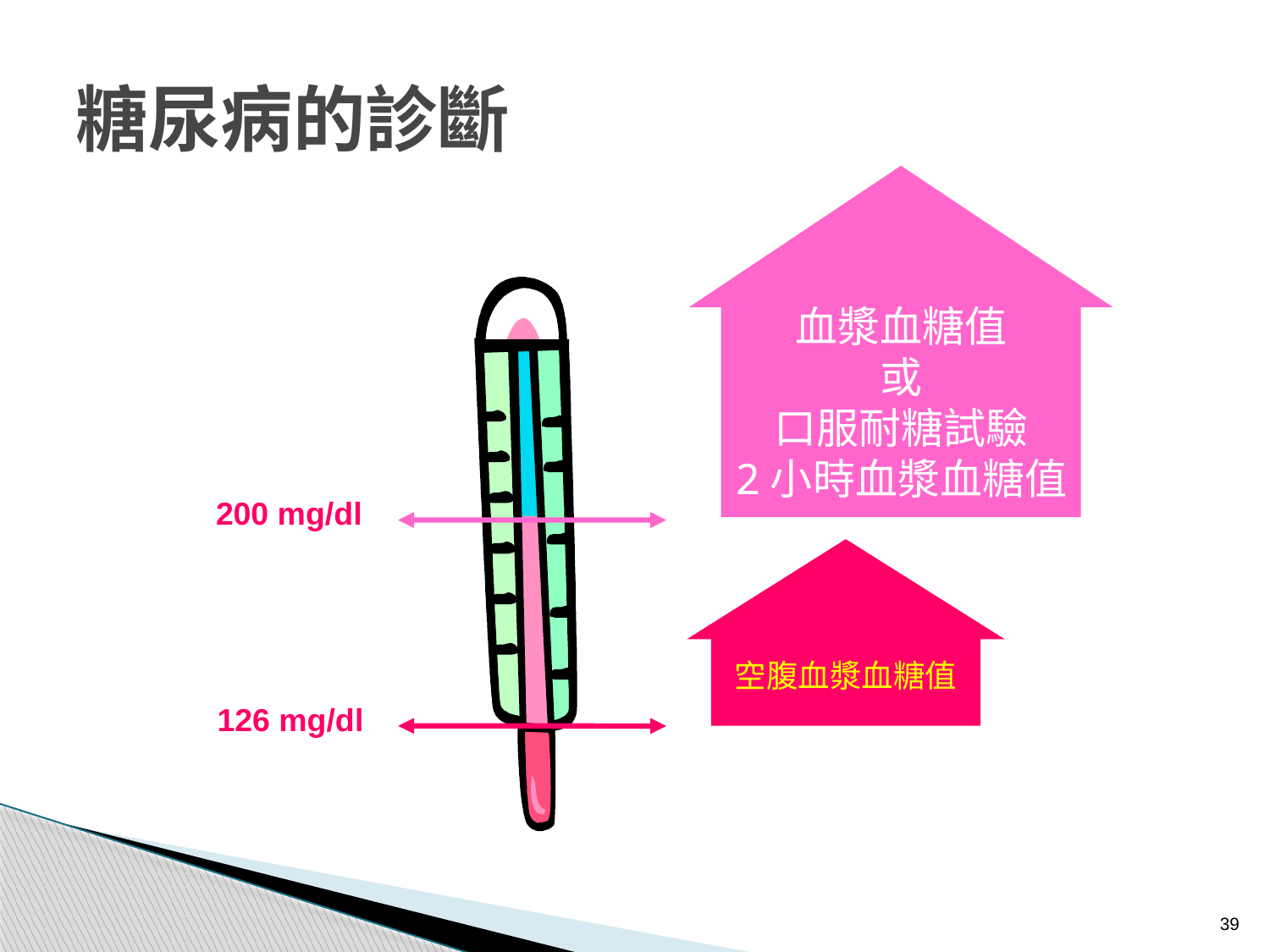

# 糖尿病的診斷
血漿血糖值
或
口服耐糖試驗
2小時血漿血糖值

200 mg/dl

空腹血漿血糖值
126 mg/dl

39